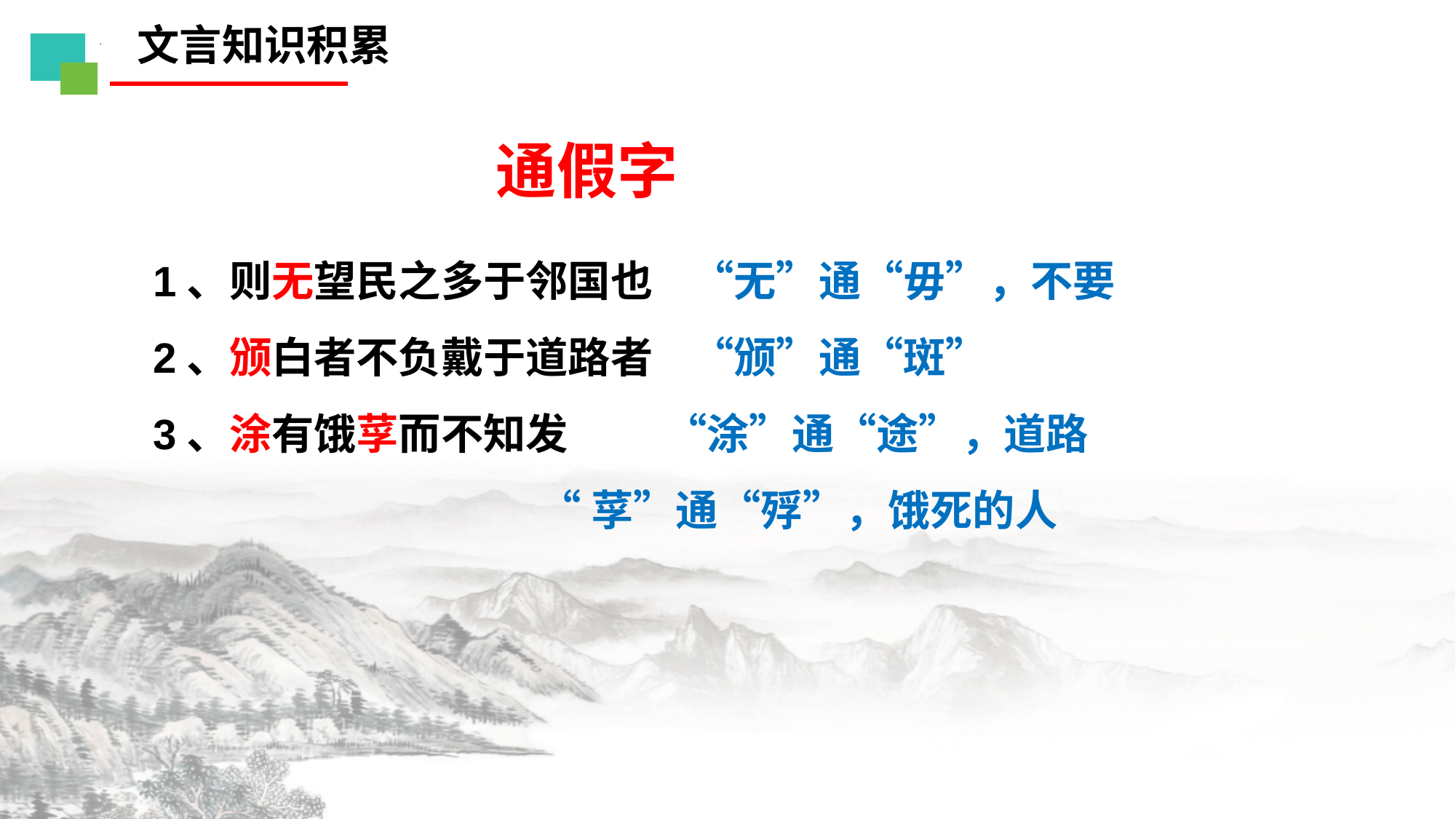

文言知识积累

通假字
1、则无望民之多于邻国也    “无”通“毋”，不要
2、颁白者不负戴于道路者    “颁”通“斑”
3、涂有饿莩而不知发          “涂”通“途”，道路
                                        “莩”通“殍”，饿死的人